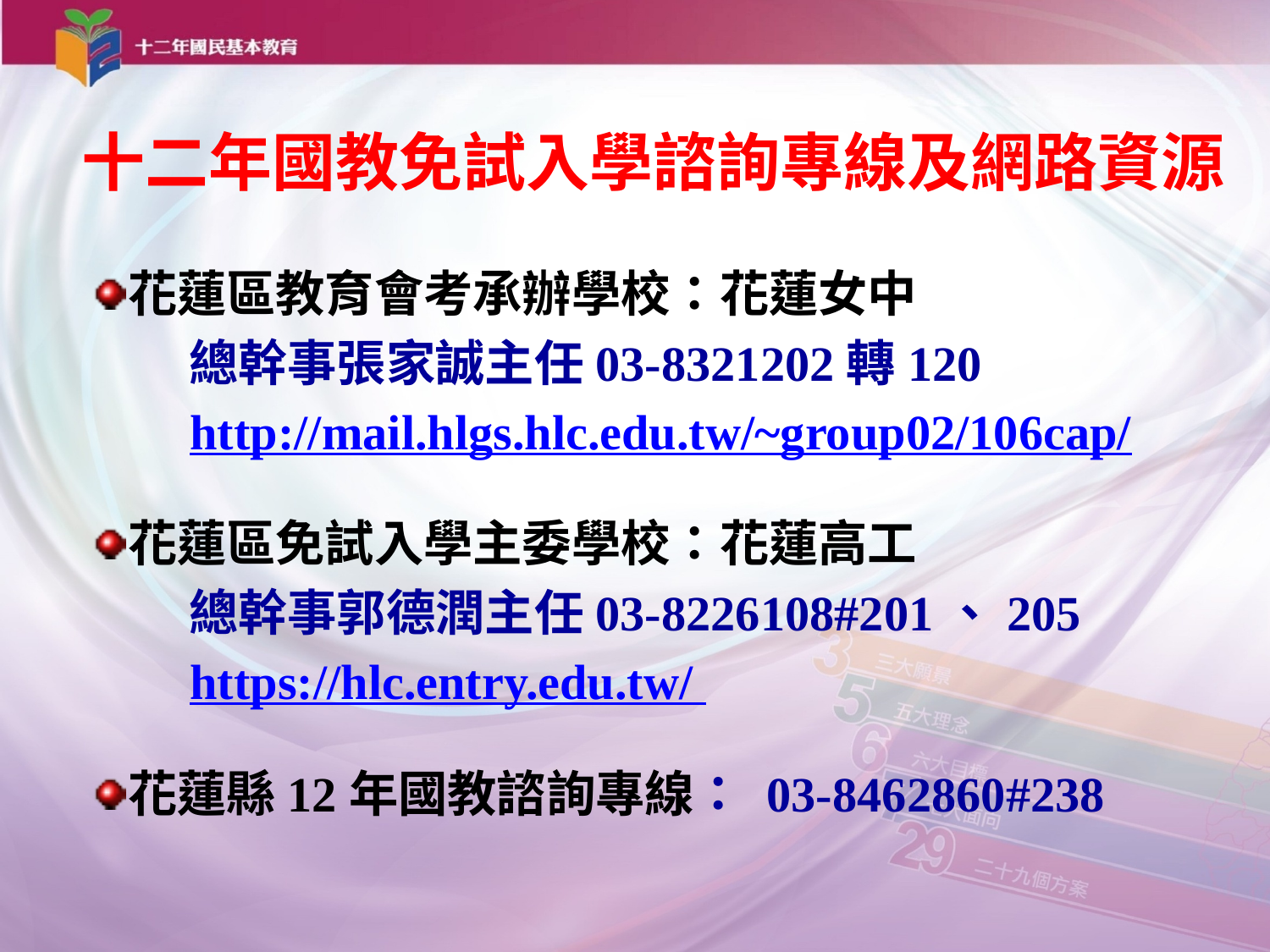

十二年國教免試入學諮詢專線及網路資源
花蓮區教育會考承辦學校：花蓮女中
總幹事張家誠主任03-8321202轉120
 http://mail.hlgs.hlc.edu.tw/~group02/106cap/
花蓮區免試入學主委學校：花蓮高工
總幹事郭德潤主任03-8226108#201、205
 https://hlc.entry.edu.tw/
花蓮縣12年國教諮詢專線： 03-8462860#238